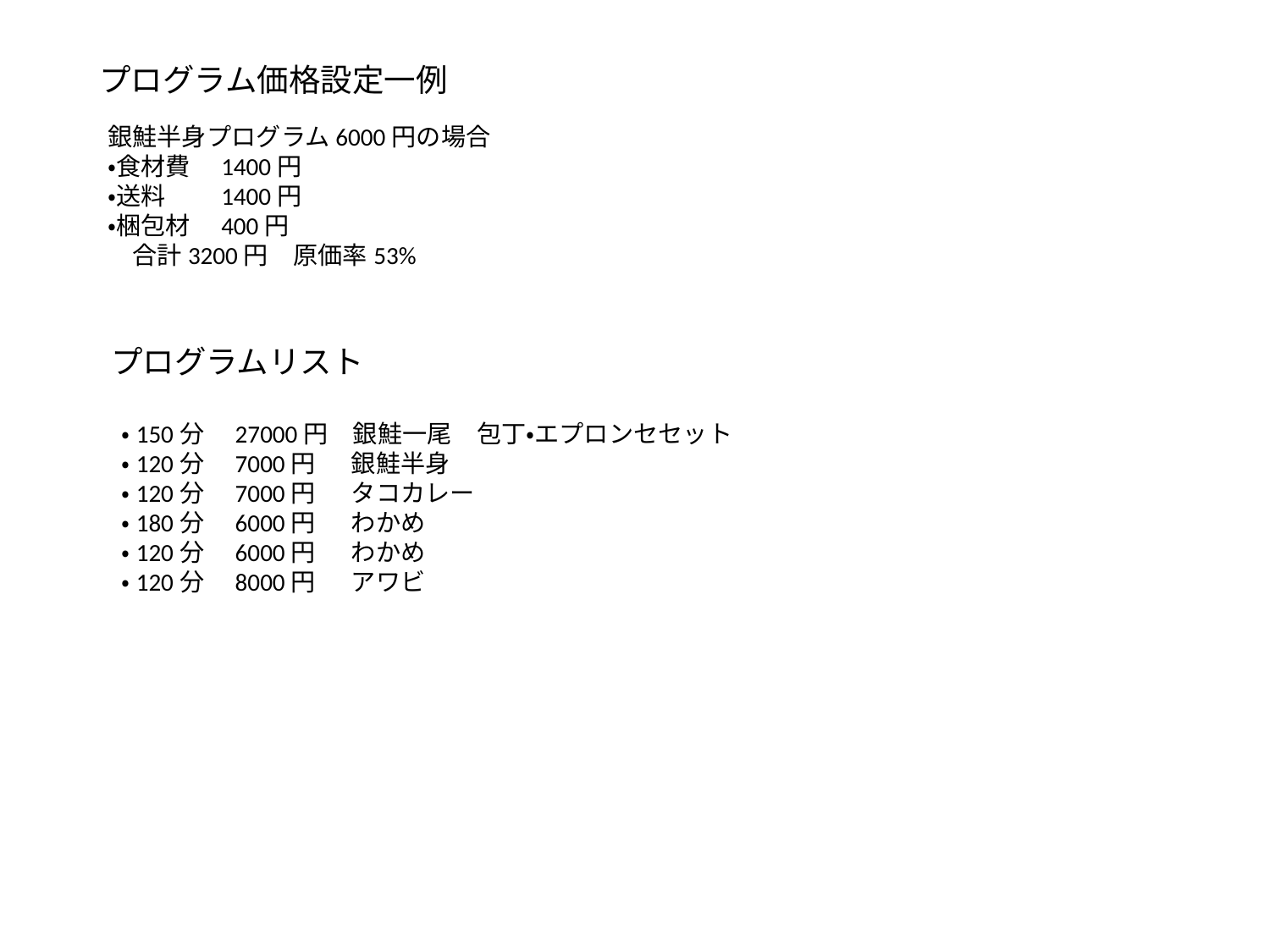

プログラム価格設定一例

銀鮭半身プログラム6000円の場合
・食材費　1400円
・送料　　1400円
・梱包材　400円
　合計3200円　原価率53%
プログラムリスト
・150分　27000円　銀鮭一尾　包丁・エプロンセセット
・120分　7000円　  銀鮭半身
・120分　7000円　  タコカレー
・180分　6000円　  わかめ
・120分　6000円　  わかめ
・120分　8000円　  アワビ